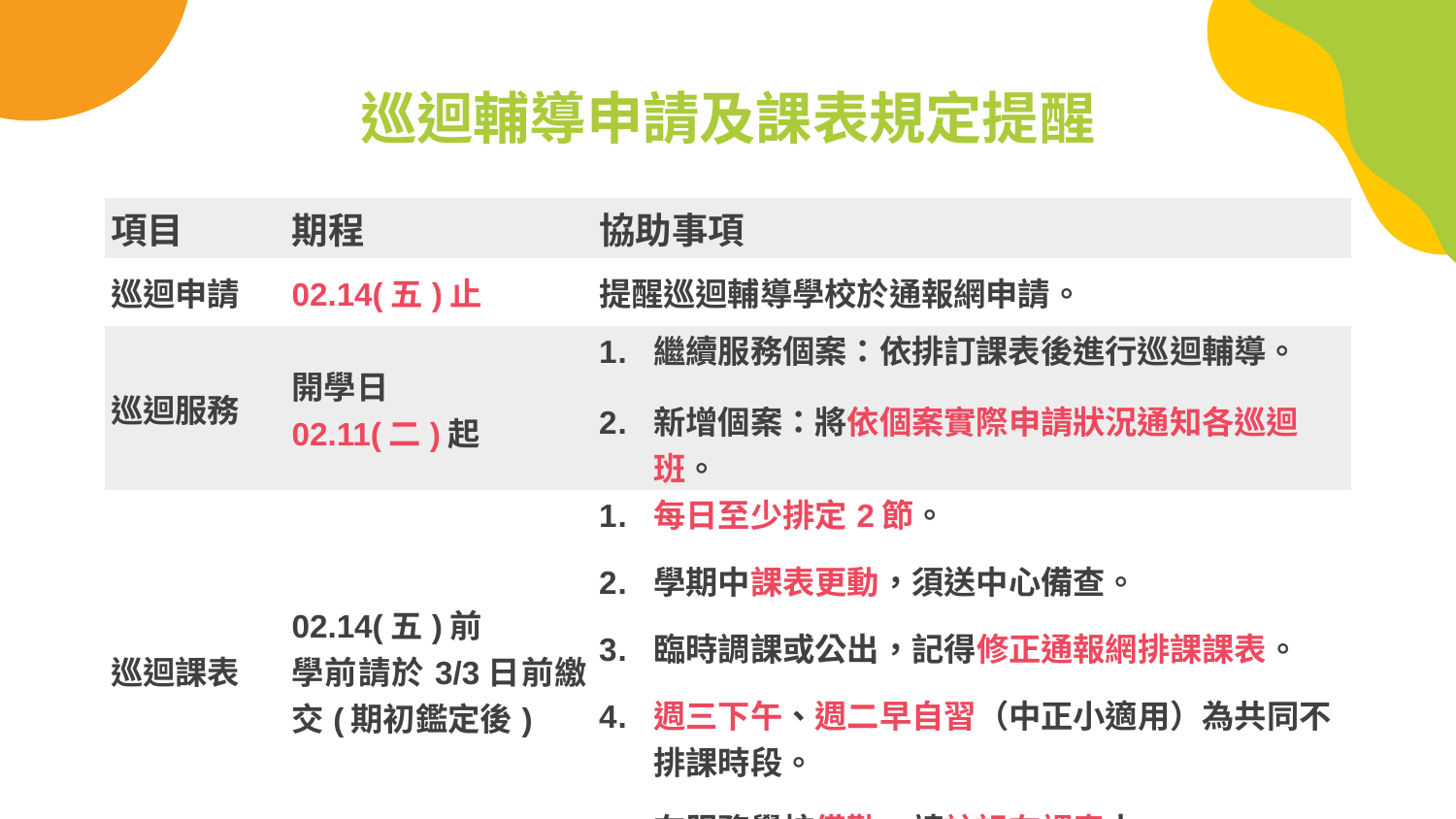

# 巡迴輔導申請及課表規定提醒
| 項目 | 期程 | 協助事項 |
| --- | --- | --- |
| 巡迴申請 | 02.14(五)止 | 提醒巡迴輔導學校於通報網申請。 |
| 巡迴服務 | 開學日 02.11(二)起 | 繼續服務個案：依排訂課表後進行巡迴輔導。 新增個案：將依個案實際申請狀況通知各巡迴班。 |
| 巡迴課表 | 02.14(五)前 學前請於3/3日前繳交(期初鑑定後) | 每日至少排定2節。 學期中課表更動，須送中心備查。 臨時調課或公出，記得修正通報網排課課表。 週三下午、週二早自習（中正小適用）為共同不排課時段。 在服務學校備勤，請註記在課表中。 |